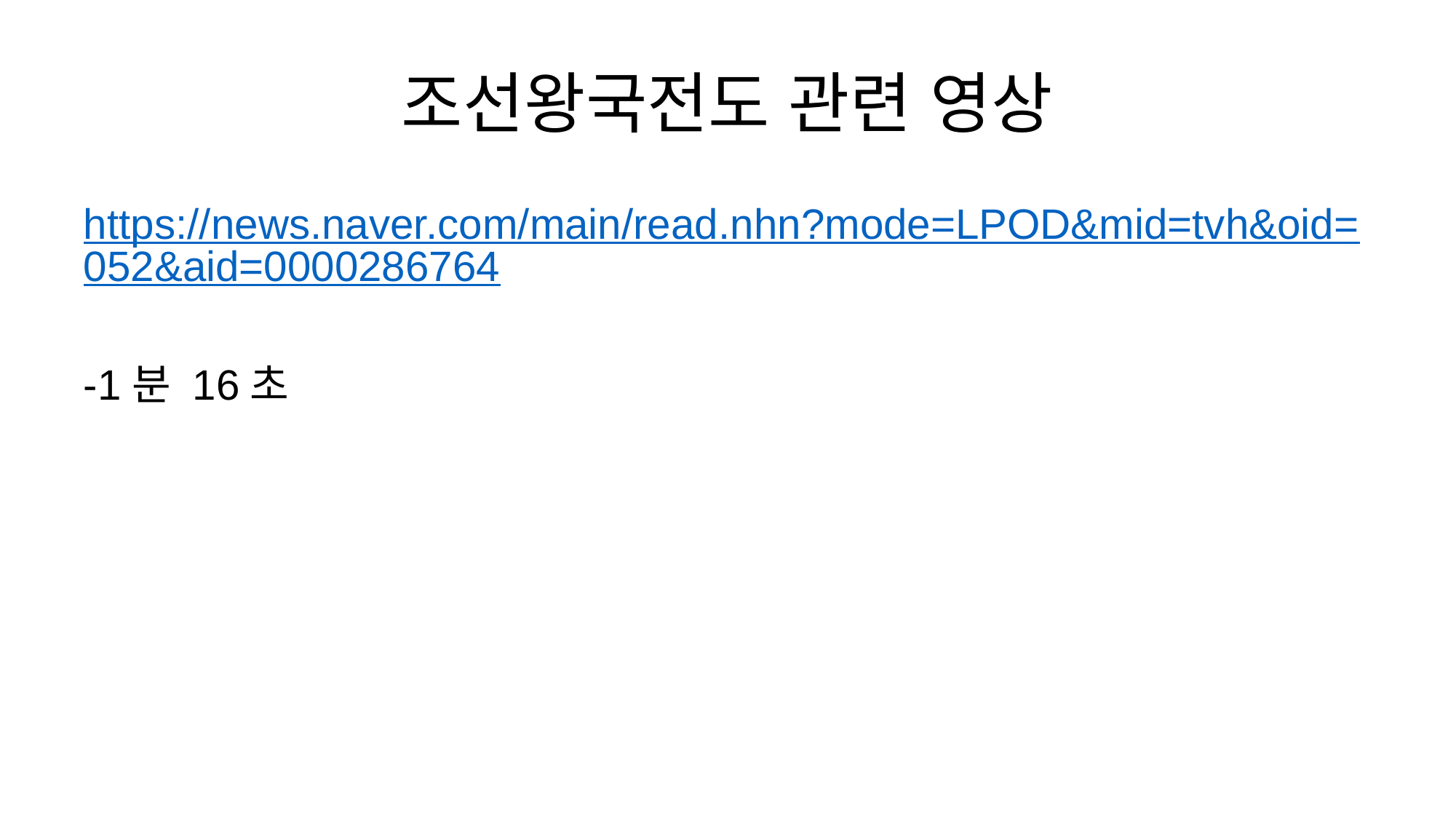

# 조선왕국전도 관련 영상
https://news.naver.com/main/read.nhn?mode=LPOD&mid=tvh&oid=052&aid=0000286764

-1분 16초